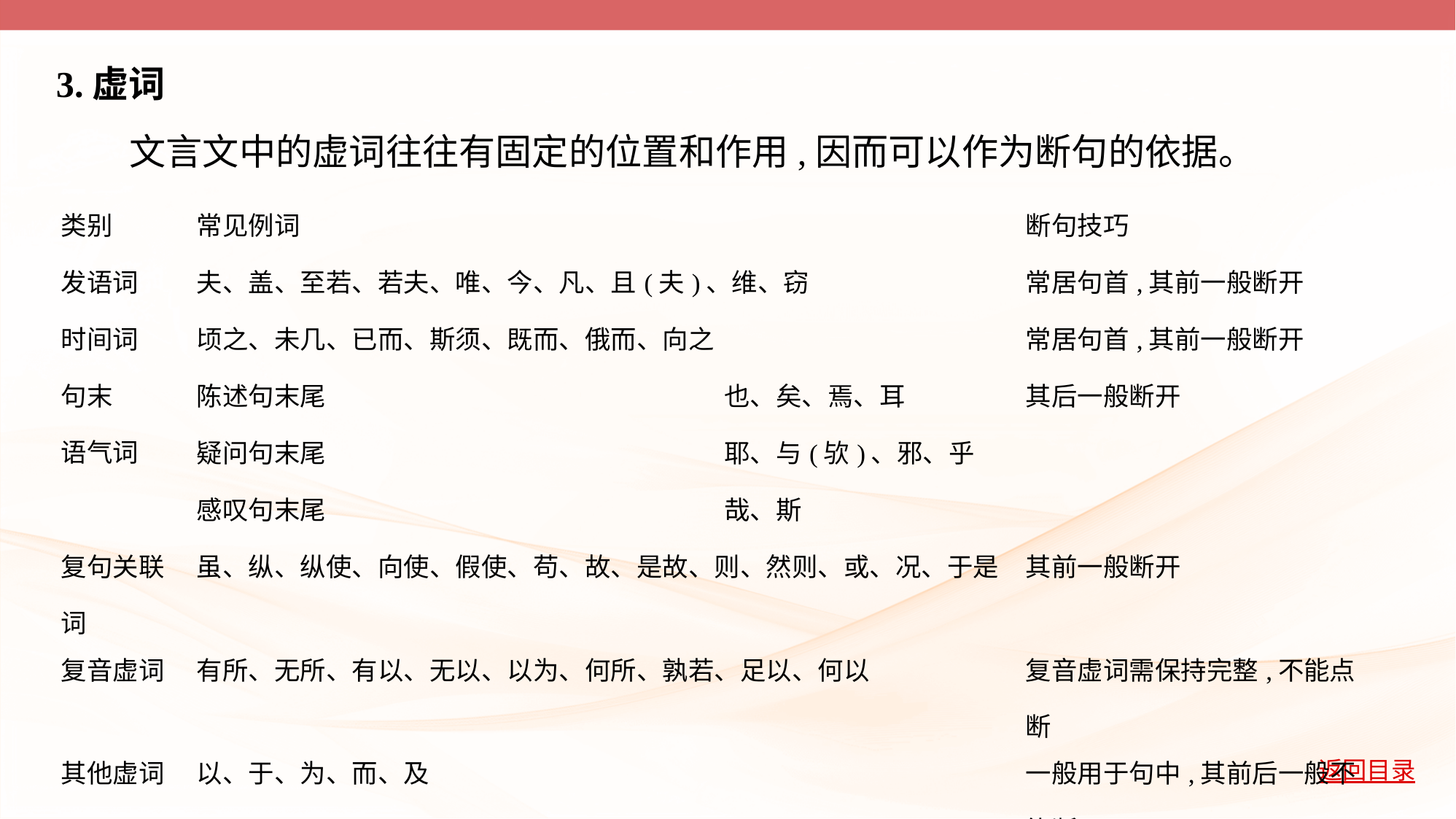

3.虚词
　　文言文中的虚词往往有固定的位置和作用,因而可以作为断句的依据。
| 类别 | 常见例词 |  | 断句技巧 |
| --- | --- | --- | --- |
| 发语词 | 夫、盖、至若、若夫、唯、今、凡、且(夫)、维、窃 |  | 常居句首,其前一般断开 |
| 时间词 | 顷之、未几、已而、斯须、既而、俄而、向之 |  | 常居句首,其前一般断开 |
| 句末 语气词 | 陈述句末尾 | 也、矣、焉、耳 | 其后一般断开 |
|  | 疑问句末尾 | 耶、与(欤)、邪、乎 |  |
|  | 感叹句末尾 | 哉、斯 |  |
| 复句关联词 | 虽、纵、纵使、向使、假使、苟、故、是故、则、然则、或、况、于是 |  | 其前一般断开 |
| 复音虚词 | 有所、无所、有以、无以、以为、何所、孰若、足以、何以 |  | 复音虚词需保持完整,不能点断 |
| 其他虚词 | 以、于、为、而、及 |  | 一般用于句中,其前后一般不能断开 |